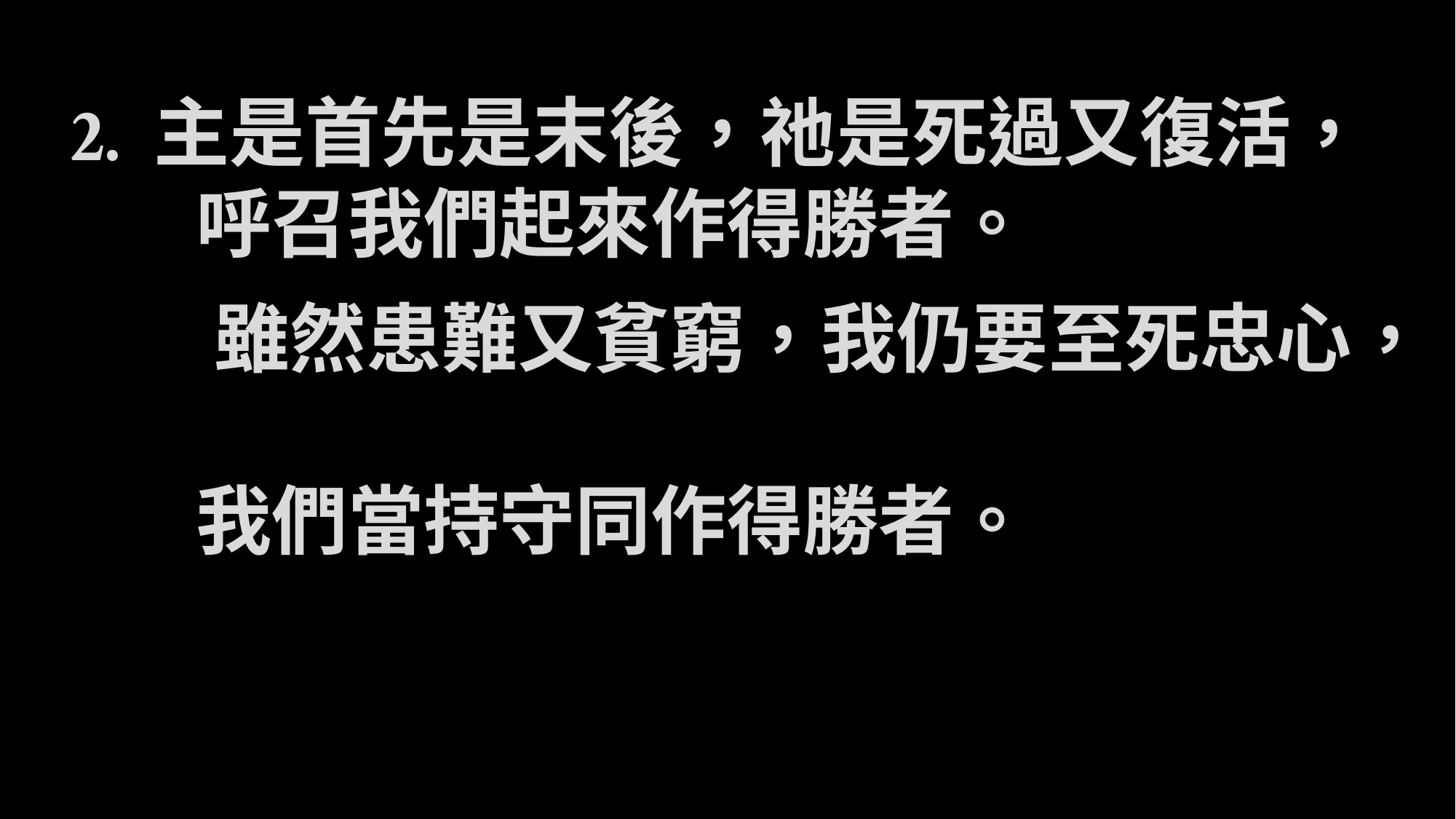

2. 主是首先是末後，祂是死過又復活，
	 呼召我們起來作得勝者。
	 雖然患難又貧窮，我仍要至死忠心，
	 我們當持守同作得勝者。